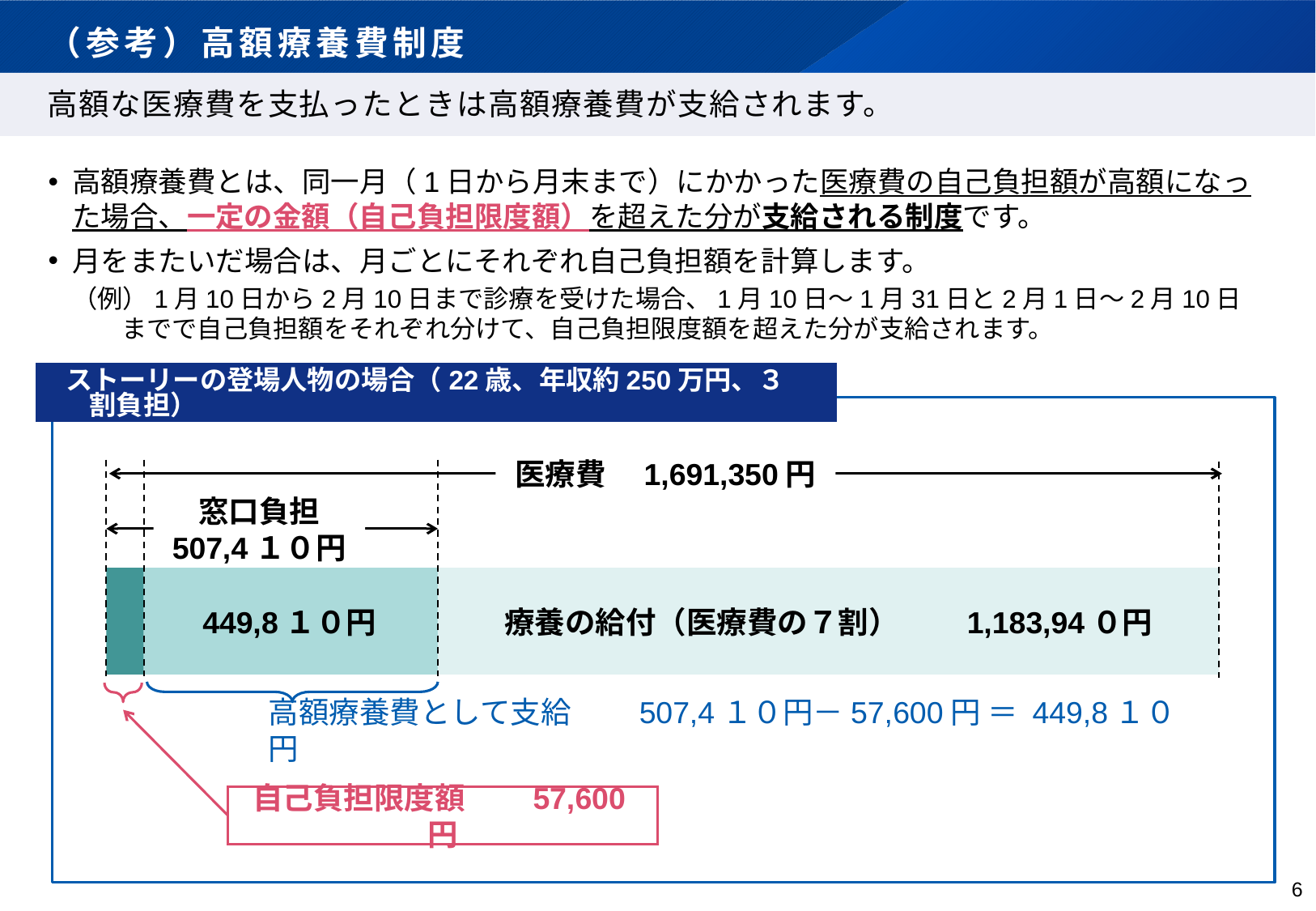

# （参考）高額療養費制度
高額な医療費を支払ったときは高額療養費が支給されます。
高額療養費とは、同一月（1日から月末まで）にかかった医療費の自己負担額が高額になった場合、一定の金額（自己負担限度額）を超えた分が支給される制度です。
月をまたいだ場合は、月ごとにそれぞれ自己負担額を計算します。
（例）1月10日から2月10日まで診療を受けた場合、1月10日～1月31日と2月1日～2月10日までで自己負担額をそれぞれ分けて、自己負担限度額を超えた分が支給されます。
ストーリーの登場人物の場合（22歳、年収約250万円、３割負担）

医療費　1,691,350円
窓口負担
507,4１０円

449,8１０円
療養の給付（医療費の７割）　　1,183,94０円

高額療養費として支給　　507,4１０円－57,600円 ＝ 449,8１０円
自己負担限度額　　57,600円
6